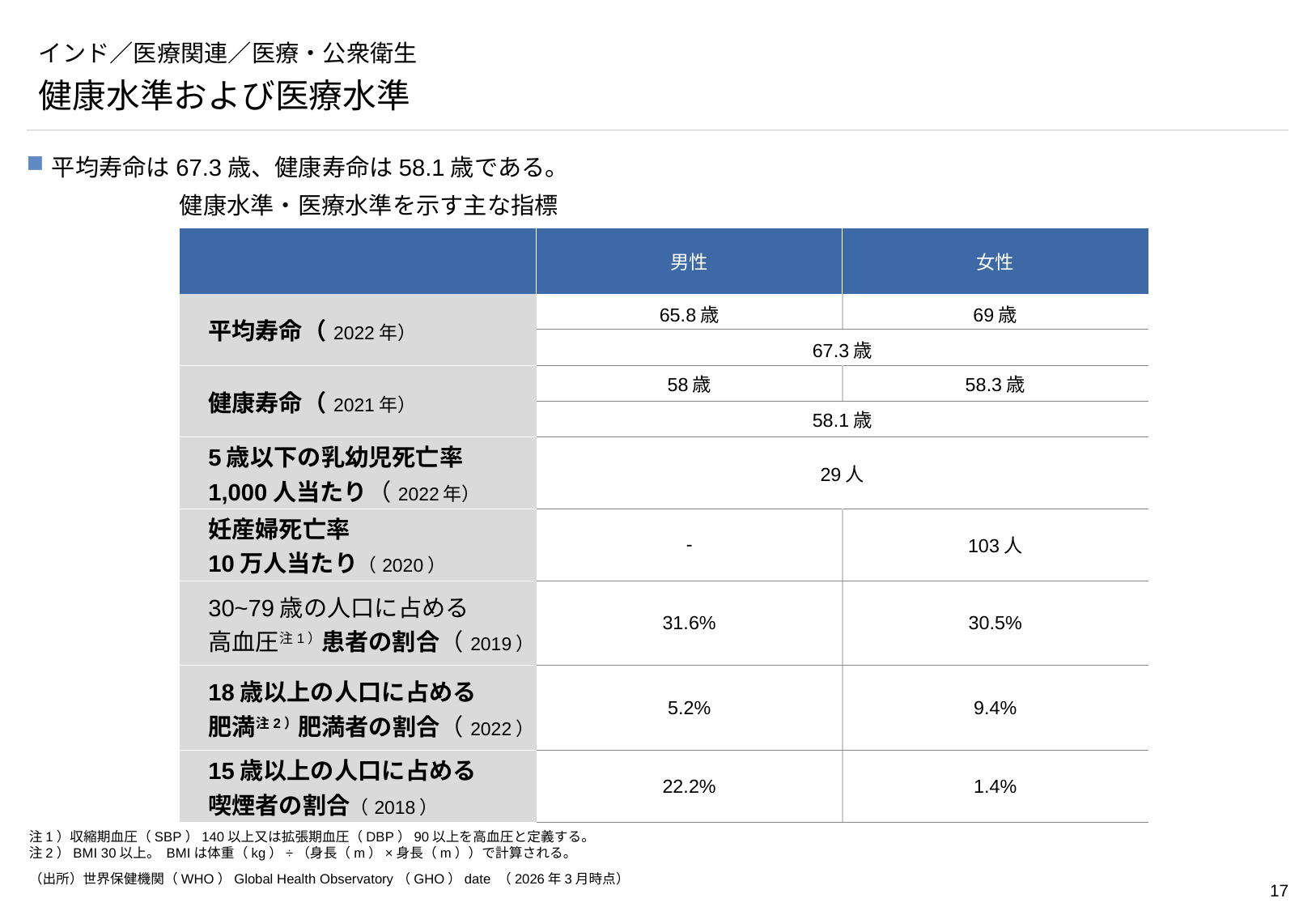

# インド／医療関連／医療・公衆衛生
健康水準および医療水準
平均寿命は67.3歳、健康寿命は58.1歳である。
健康水準・医療水準を示す主な指標
|  | 男性 | 女性 |
| --- | --- | --- |
| 平均寿命（2022年） | 65.8歳 | 69歳 |
|  | 67.3歳 |  |
| 健康寿命（2021年） | 58歳 | 58.3歳 |
|  | 58.1歳 |  |
| 5歳以下の乳幼児死亡率 1,000人当たり（2022年） | 29人 |  |
| 妊産婦死亡率 10万人当たり（2020） | - | 103人 |
| 30~79歳の人口に占める 高血圧注1）患者の割合（2019） | 31.6% | 30.5% |
| 18歳以上の人口に占める 肥満注2）肥満者の割合（2022） | 5.2% | 9.4% |
| 15歳以上の人口に占める 喫煙者の割合（2018） | 22.2% | 1.4% |
注1）収縮期血圧（SBP）140以上又は拡張期血圧（DBP）90以上を高血圧と定義する。
注2）BMI 30以上。 BMIは体重（kg）÷（身長（m）×身長（m））で計算される。
（出所）世界保健機関（WHO）Global Health Observatory（GHO）date （2026年3月時点）